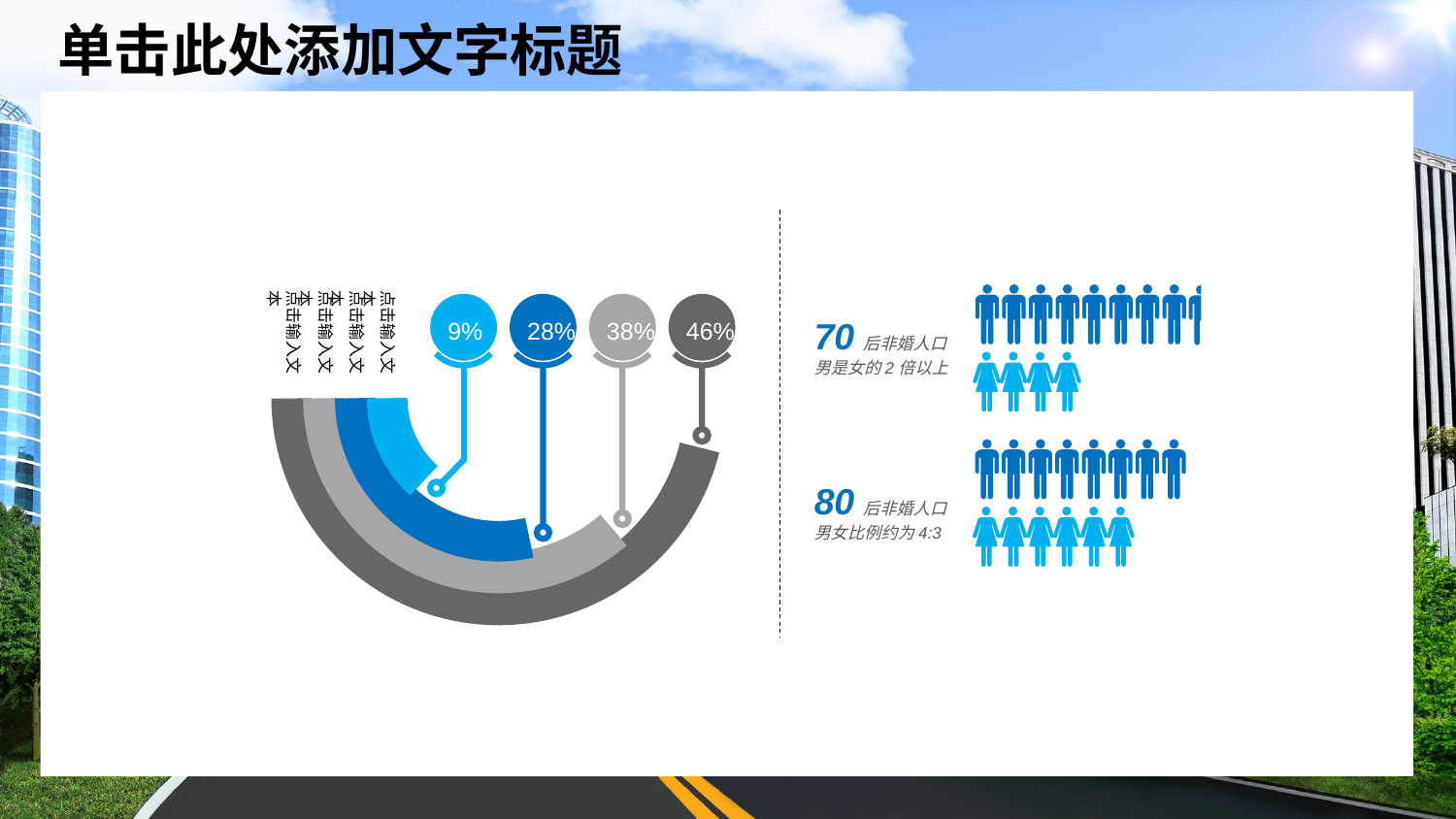

点击输入文本
点击输入文本
点击输入文本
点击输入文本

28%

9%

38%

46%
70后非婚人口
男是女的2倍以上

80后非婚人口
男女比例约为4:3